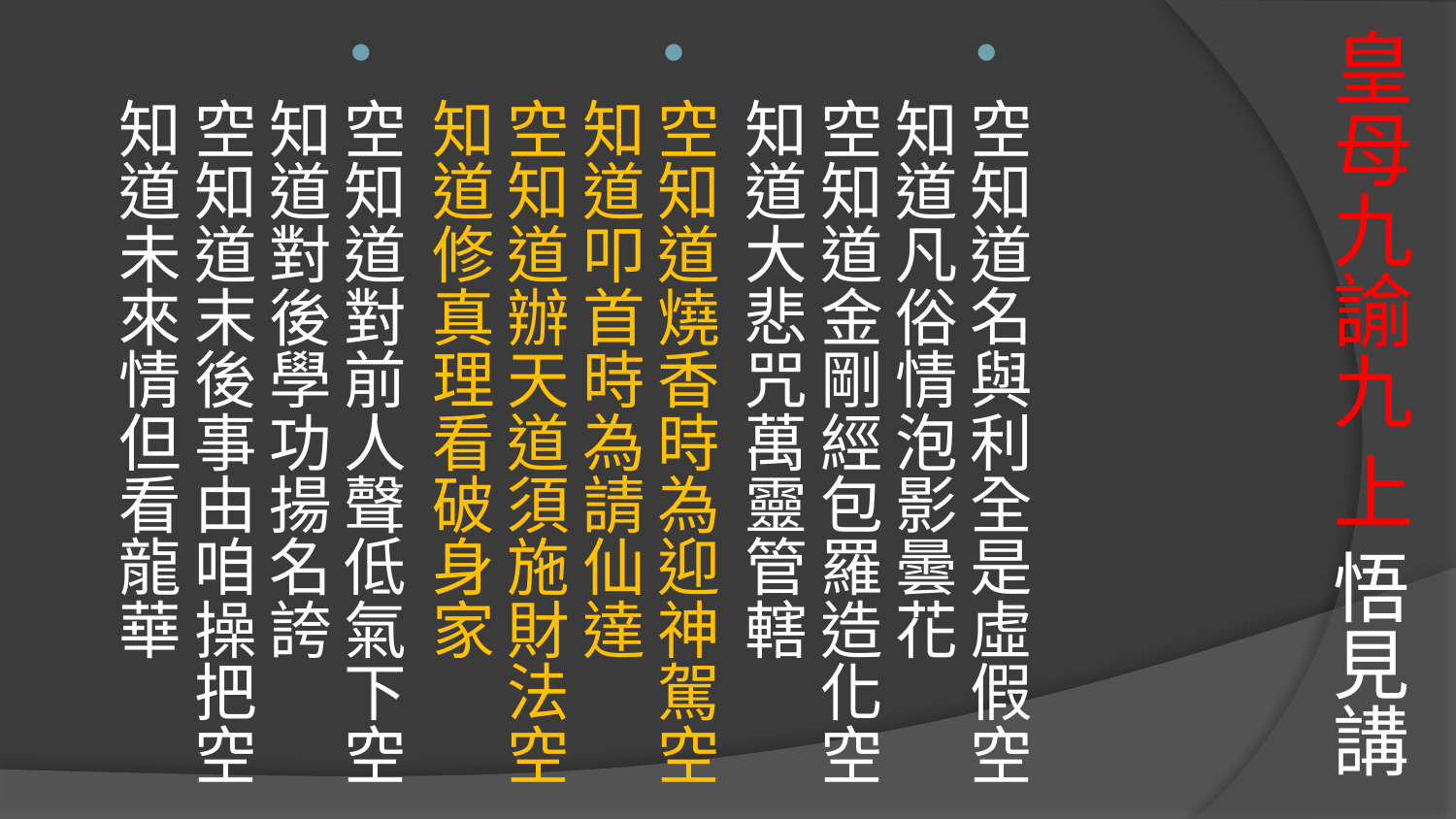

# 皇母九諭九 上 悟見講
空知道名與利全是虛假空知道凡俗情泡影曇花
空知道金剛經包羅造化空知道大悲咒萬靈管轄
空知道燒香時為迎神駕空知道叩首時為請仙達
空知道辦天道須施財法空知道修真理看破身家
空知道對前人聲低氣下空知道對後學功揚名誇
空知道末後事由咱操把空知道未來情但看龍華